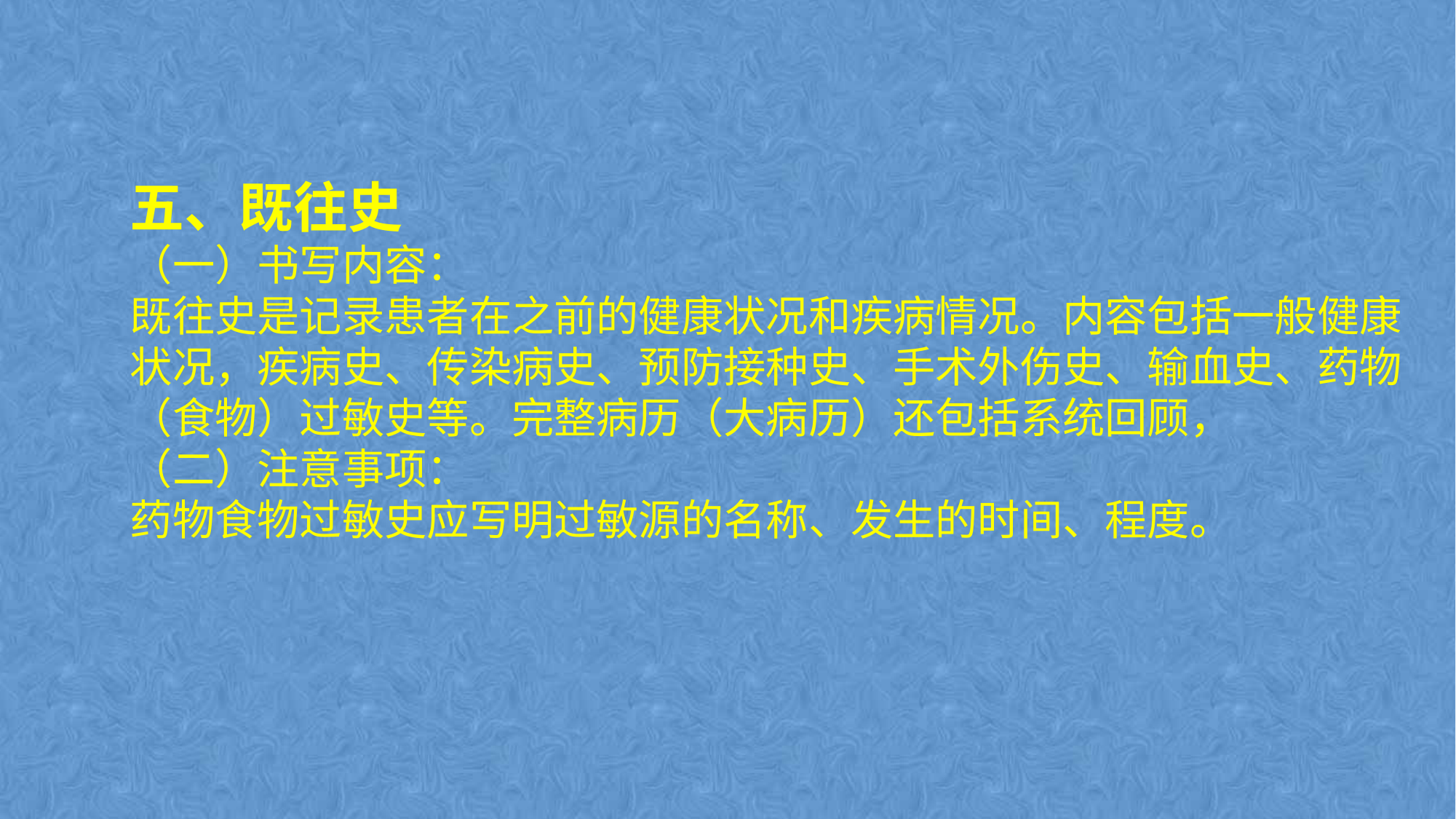

五、既往史
（一）书写内容：既往史是记录患者在之前的健康状况和疾病情况。内容包括一般健康状况，疾病史、传染病史、预防接种史、手术外伤史、输血史、药物（食物）过敏史等。完整病历（大病历）还包括系统回顾，（二）注意事项：
药物食物过敏史应写明过敏源的名称、发生的时间、程度。